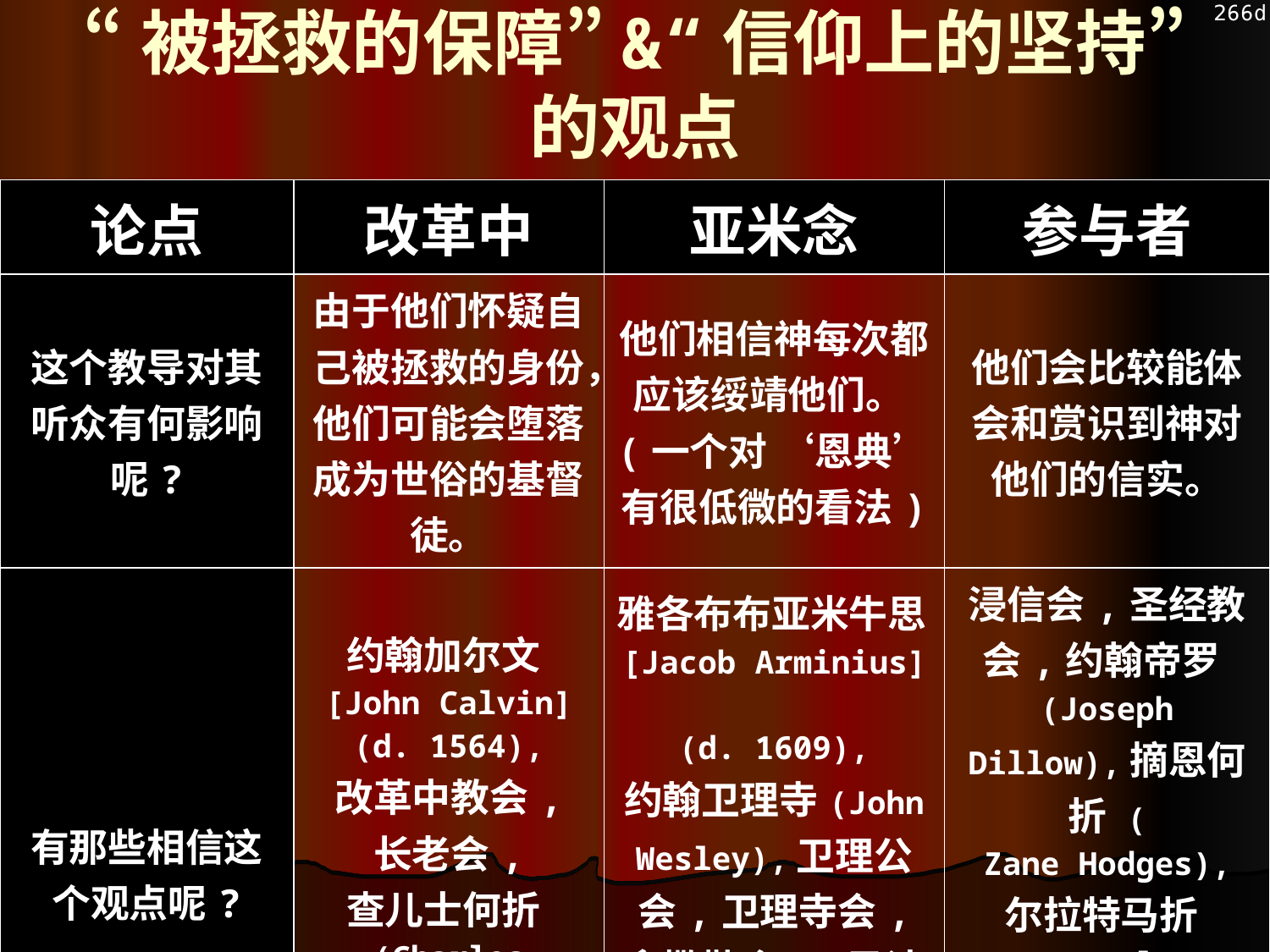

266d
# “被拯救的保障”&“信仰上的坚持” 的观点
| 论点 | 改革中 | 亚米念 | 参与者 |
| --- | --- | --- | --- |
| 这个教导对其听众有何影响呢? | 由于他们怀疑自己被拯救的身份，他们可能会堕落成为世俗的基督徒。 | 他们相信神每次都应该绥靖他们。(一个对 ‘恩典’ 有很低微的看法) | 他们会比较能体会和赏识到神对他们的信实。 |
| 有那些相信这个观点呢? | 约翰加尔文[John Calvin] (d. 1564), 改革中教会, 长老会, 查儿士何折(Charles Hodge), 阿特儿宾客(Arthur Pink) | 雅各布布亚米牛思[Jacob Arminius] (d. 1609), 约翰卫理寺(John Wesley),卫理公会,卫理寺会, 拿撒勒会, 圣洁教会, 五旬教会/灵恩派。 | 浸信会,圣经教会,约翰帝罗(Joseph Dillow),摘恩何折 ( Zane Hodges), 尔拉特马折(Earl Radmacher), 查儿士来历(Charles Ryrie) 。 |